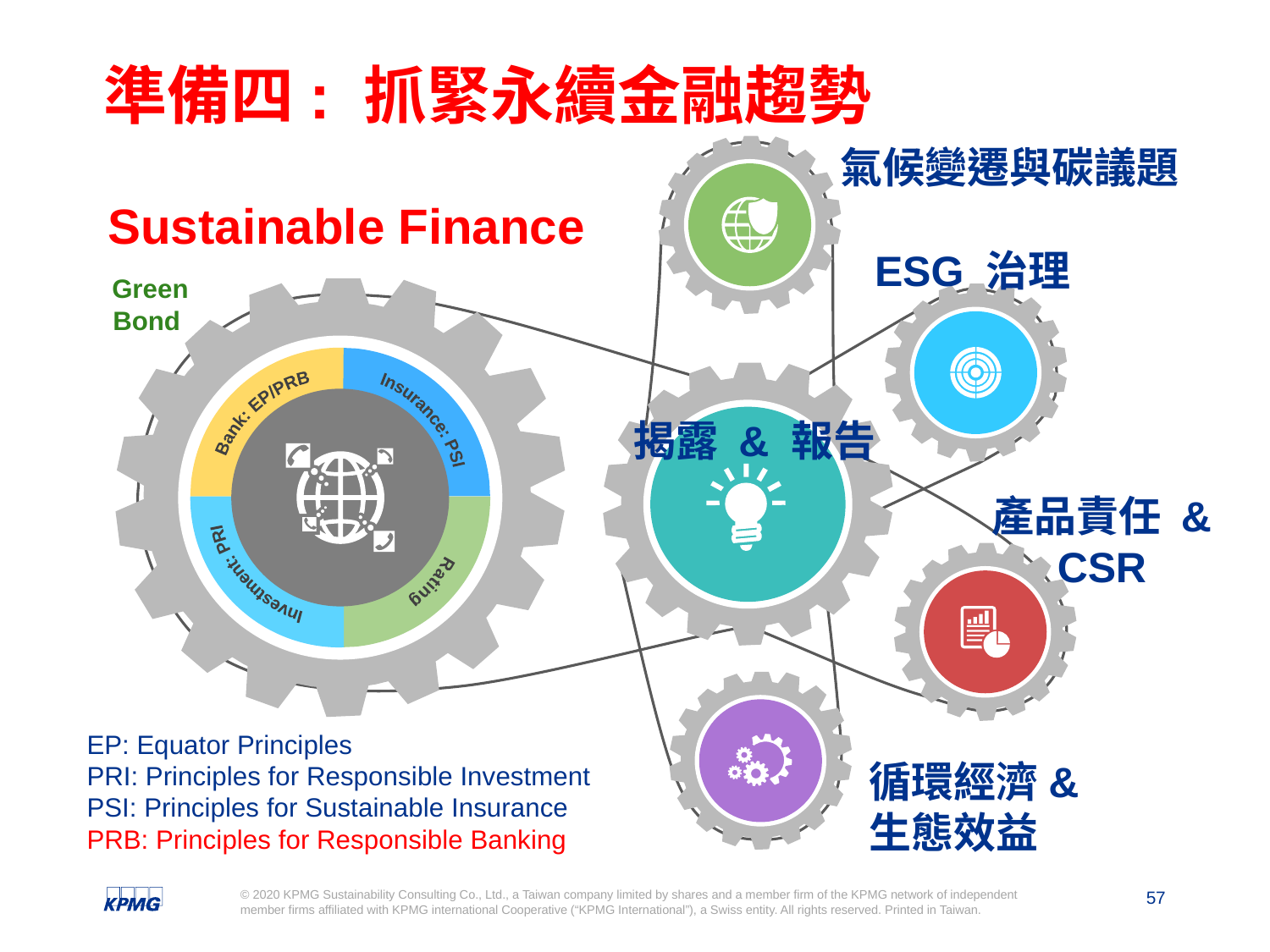

# 準備四: 抓緊永續金融趨勢
氣候變遷與碳議題

Bank: EP/PRB
Insurance: PSI
Investment: PRI
Rating

Sustainable Finance
ESG 治理
Green Bond
揭露 & 報告
產品責任 & CSR
EP: Equator Principles
PRI: Principles for Responsible Investment
PSI: Principles for Sustainable Insurance
PRB: Principles for Responsible Banking
循環經濟&生態效益